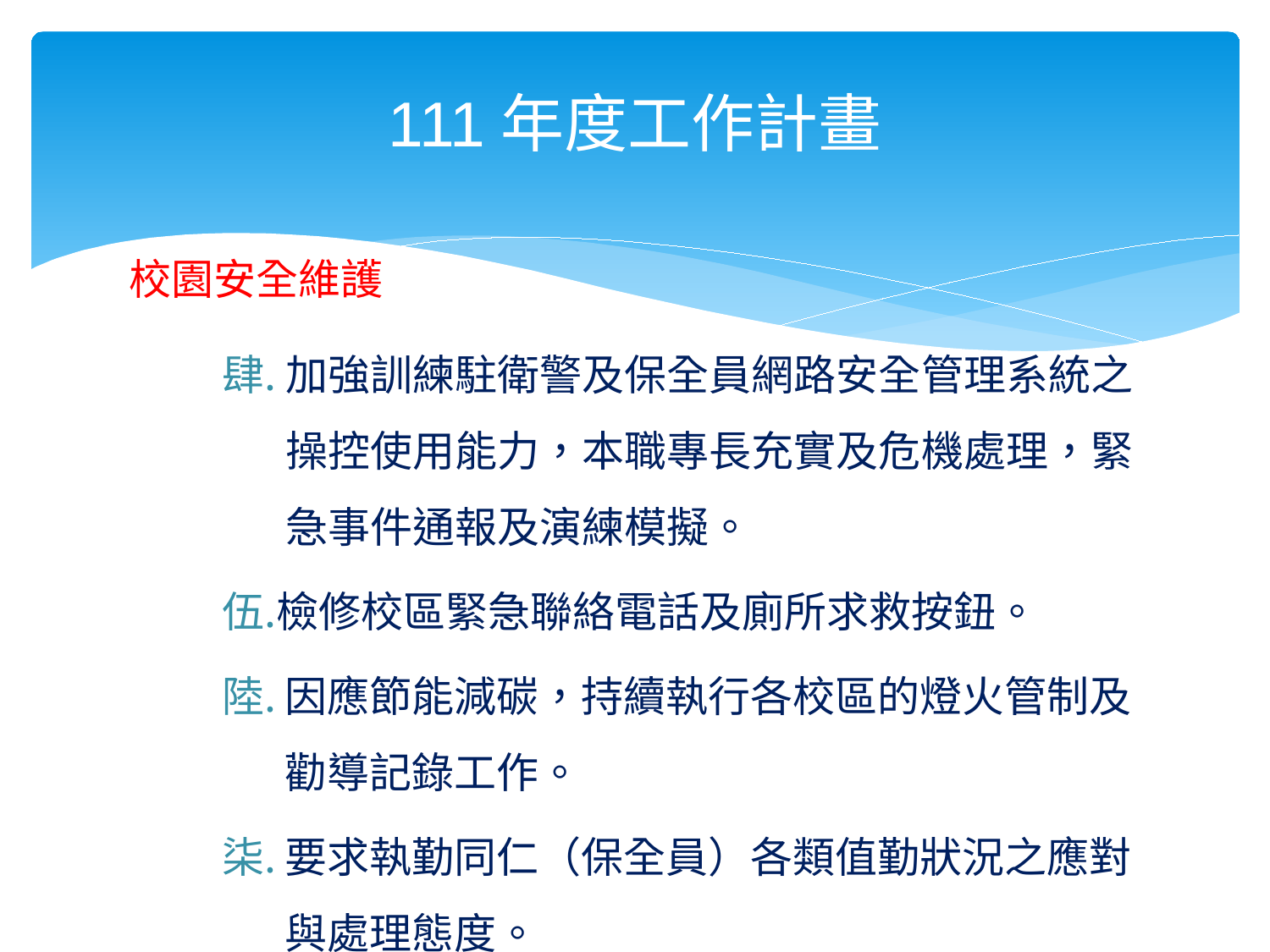

# 111年度工作計畫
校園安全維護
加強訓練駐衛警及保全員網路安全管理系統之操控使用能力，本職專長充實及危機處理，緊急事件通報及演練模擬。
檢修校區緊急聯絡電話及廁所求救按鈕。
因應節能減碳，持續執行各校區的燈火管制及勸導記錄工作。
要求執勤同仁（保全員）各類值勤狀況之應對與處理態度。